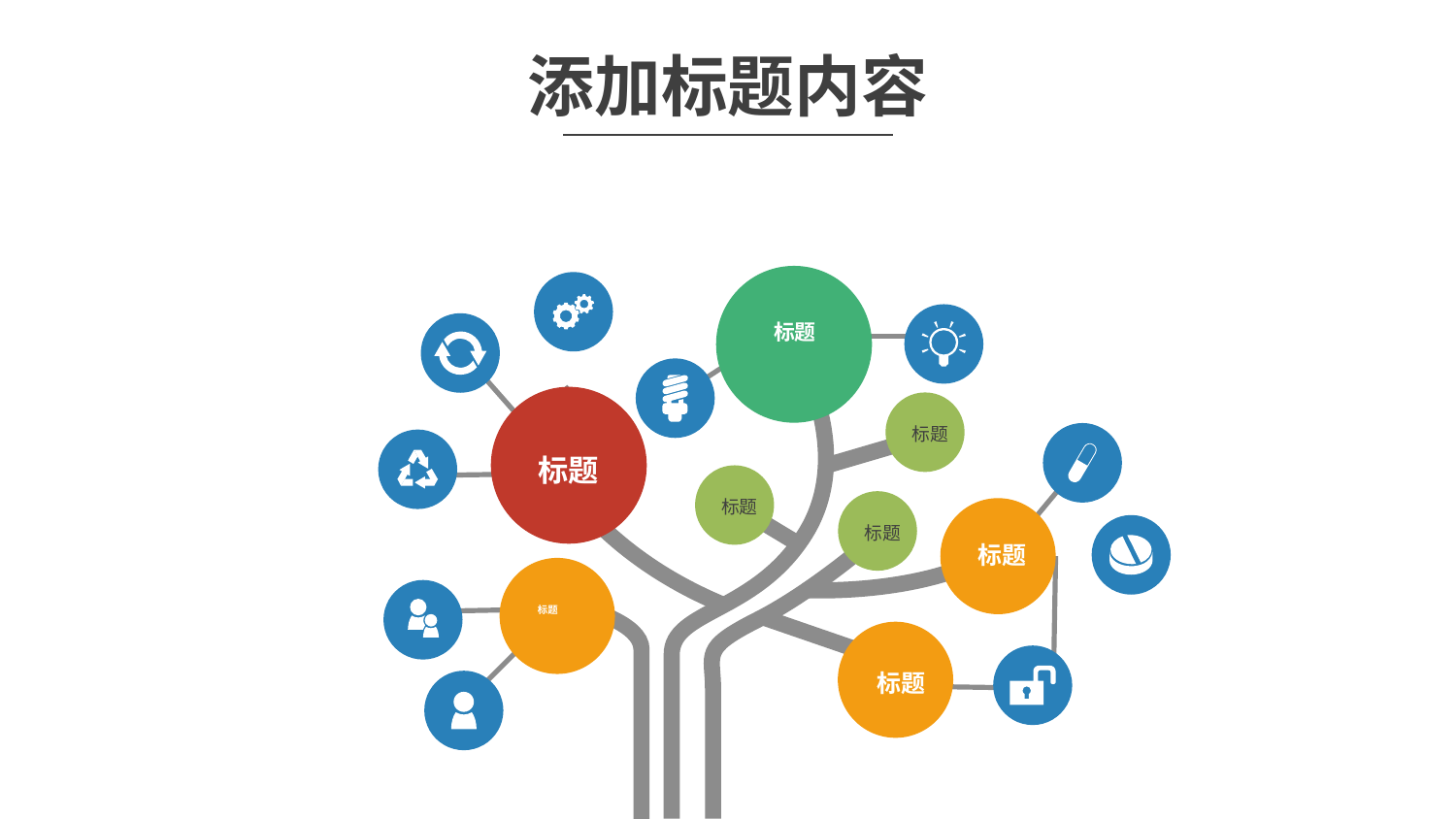

# 添加标题内容

标题

标题
标题

标题

标题
标题

标题

标题